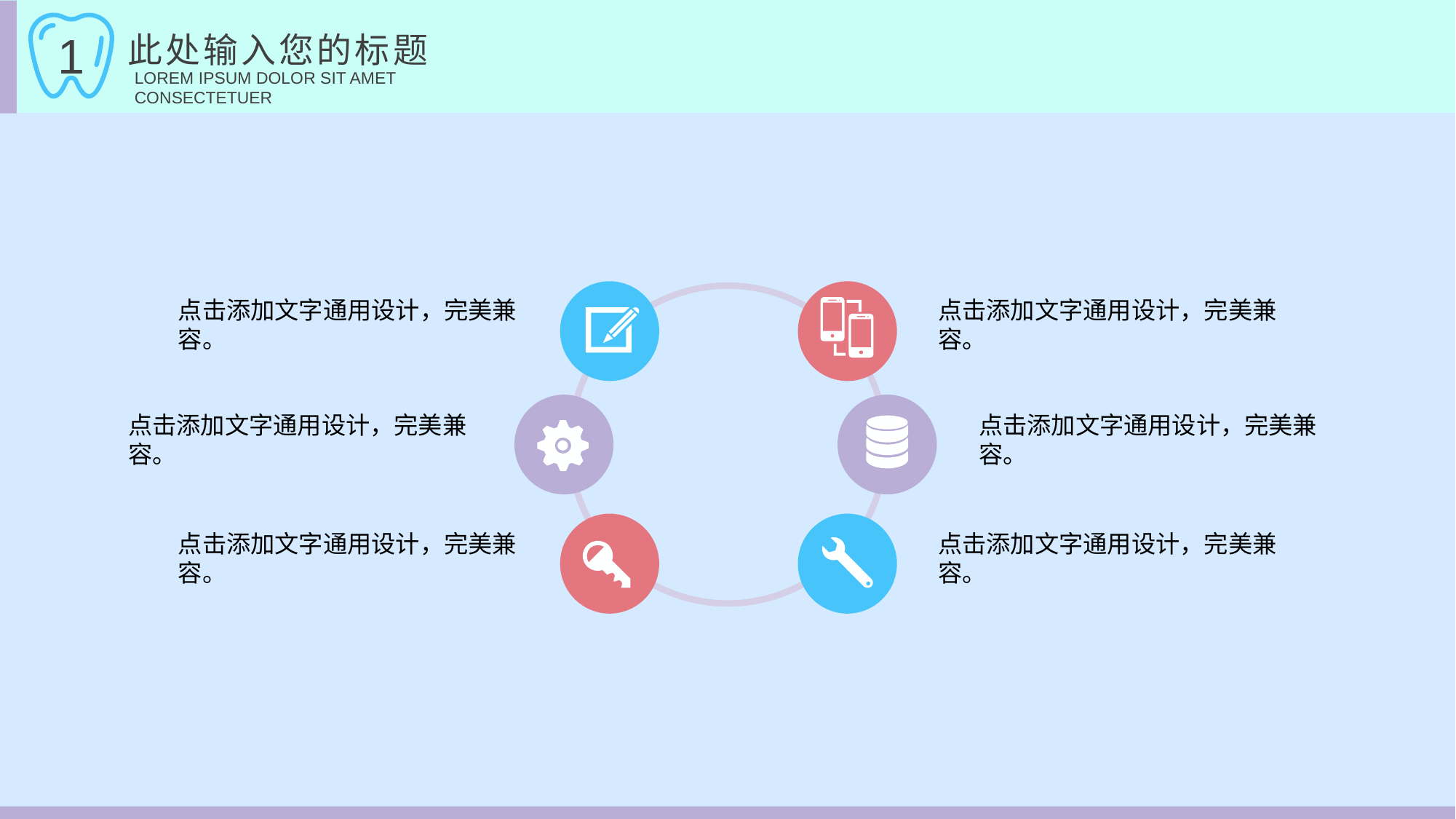

此处输入您的标题
1
LOREM IPSUM DOLOR SIT AMET CONSECTETUER

点击添加文字通用设计，完美兼容。
点击添加文字通用设计，完美兼容。

点击添加文字通用设计，完美兼容。
点击添加文字通用设计，完美兼容。

点击添加文字通用设计，完美兼容。
点击添加文字通用设计，完美兼容。